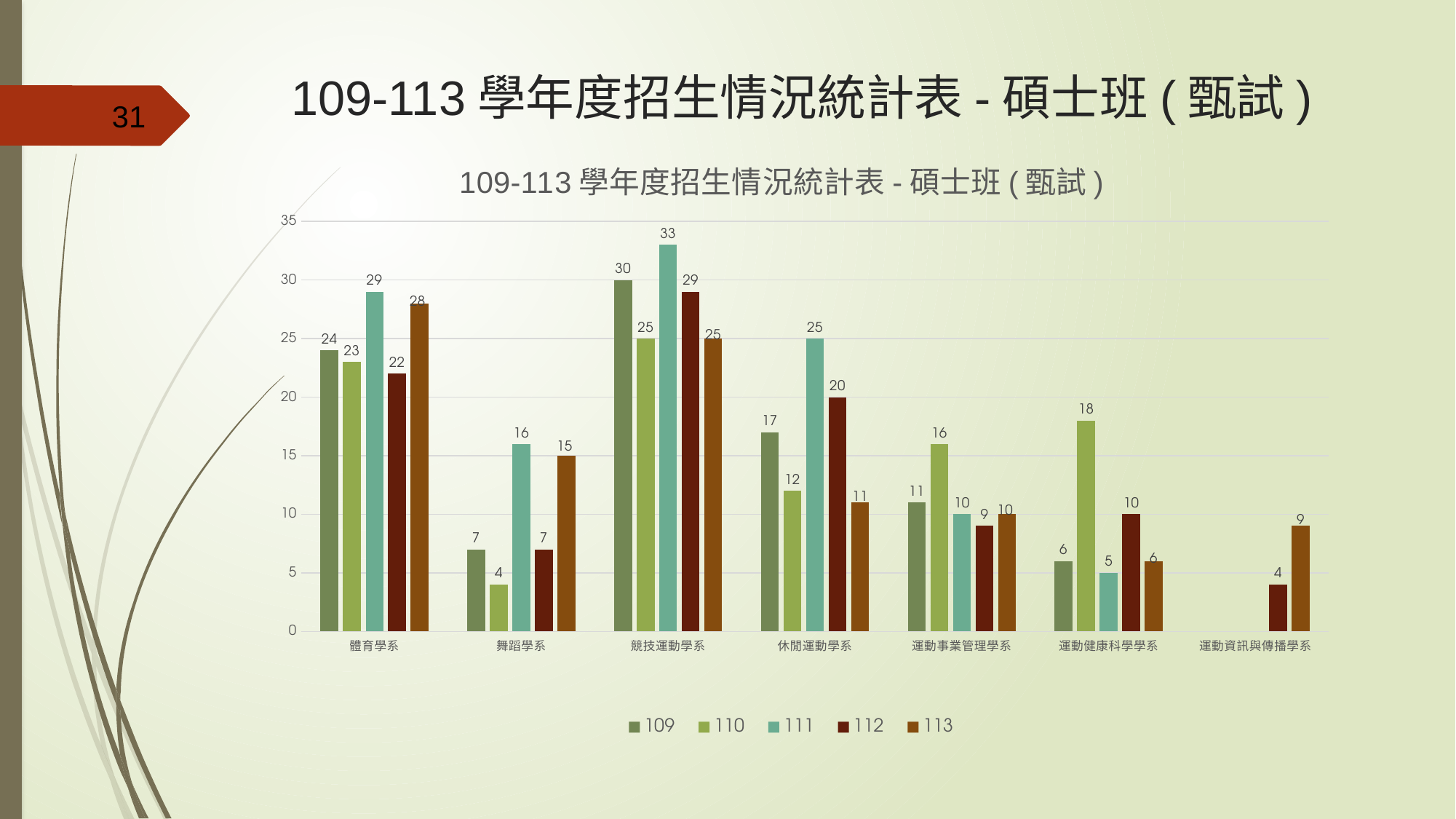

109-113學年度招生情況統計表-碩士班(甄試)
31

### Chart: 109-113學年度招生情況統計表-碩士班(甄試)

| Category | 109 | 110 | 111 | 112 | 113 |
|---|---|---|---|---|---|
| 體育學系 | 24.0 | 23.0 | 29.0 | 22.0 | 28.0 |
| 舞蹈學系 | 7.0 | 4.0 | 16.0 | 7.0 | 15.0 |
| 競技運動學系 | 30.0 | 25.0 | 33.0 | 29.0 | 25.0 |
| 休閒運動學系 | 17.0 | 12.0 | 25.0 | 20.0 | 11.0 |
| 運動事業管理學系 | 11.0 | 16.0 | 10.0 | 9.0 | 10.0 |
| 運動健康科學學系 | 6.0 | 18.0 | 5.0 | 10.0 | 6.0 |
| 運動資訊與傳播學系 | None | None | None | 4.0 | 9.0 |